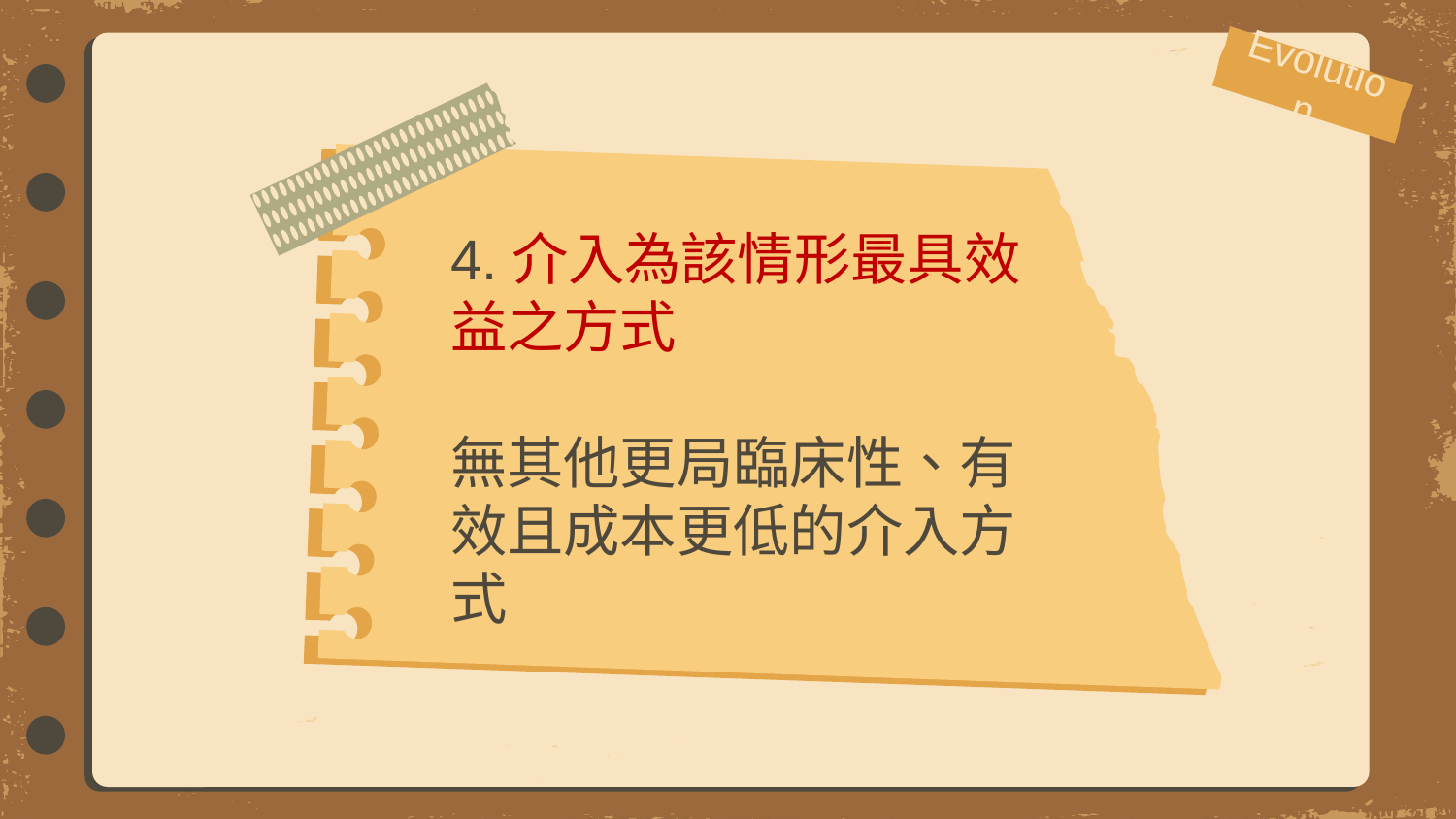

Evolution

4.介入為該情形最具效益之方式

無其他更局臨床性、有效且成本更低的介入方式